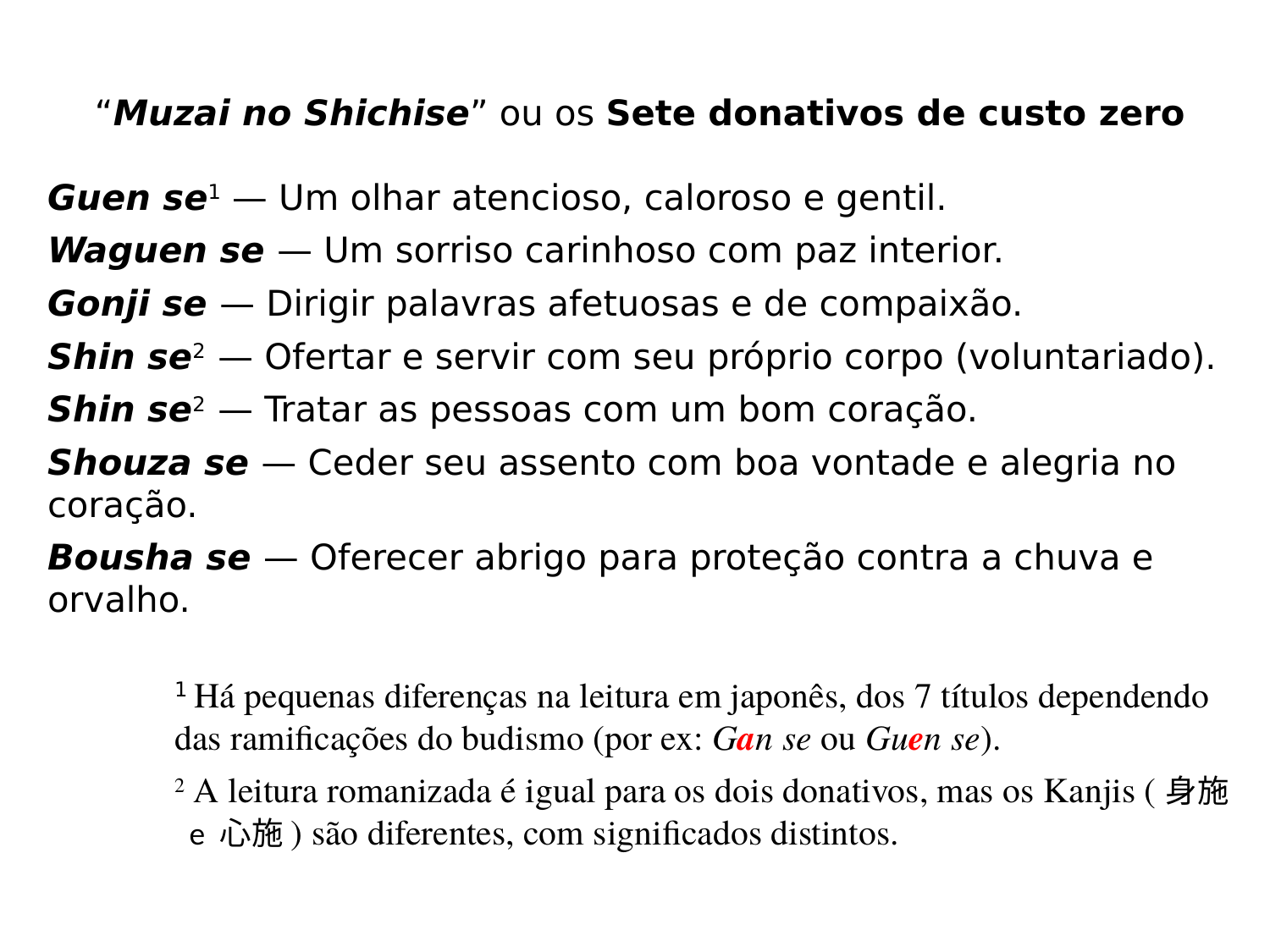

“Muzai no Shichise” ou os Sete donativos de custo zero

Guen se1 — Um olhar atencioso, caloroso e gentil.
Waguen se — Um sorriso carinhoso com paz interior.
Gonji se — Dirigir palavras afetuosas e de compaixão.
Shin se2 — Ofertar e servir com seu próprio corpo (voluntariado).
Shin se2 — Tratar as pessoas com um bom coração.
Shouza se — Ceder seu assento com boa vontade e alegria no coração.
Bousha se — Oferecer abrigo para proteção contra a chuva e orvalho.

1 Há pequenas diferenças na leitura em japonês, dos 7 títulos dependendo das ramificações do budismo (por ex: Gan se ou Guen se).
2 A leitura romanizada é igual para os dois donativos, mas os Kanjis (身施  e 心施) são diferentes, com significados distintos.